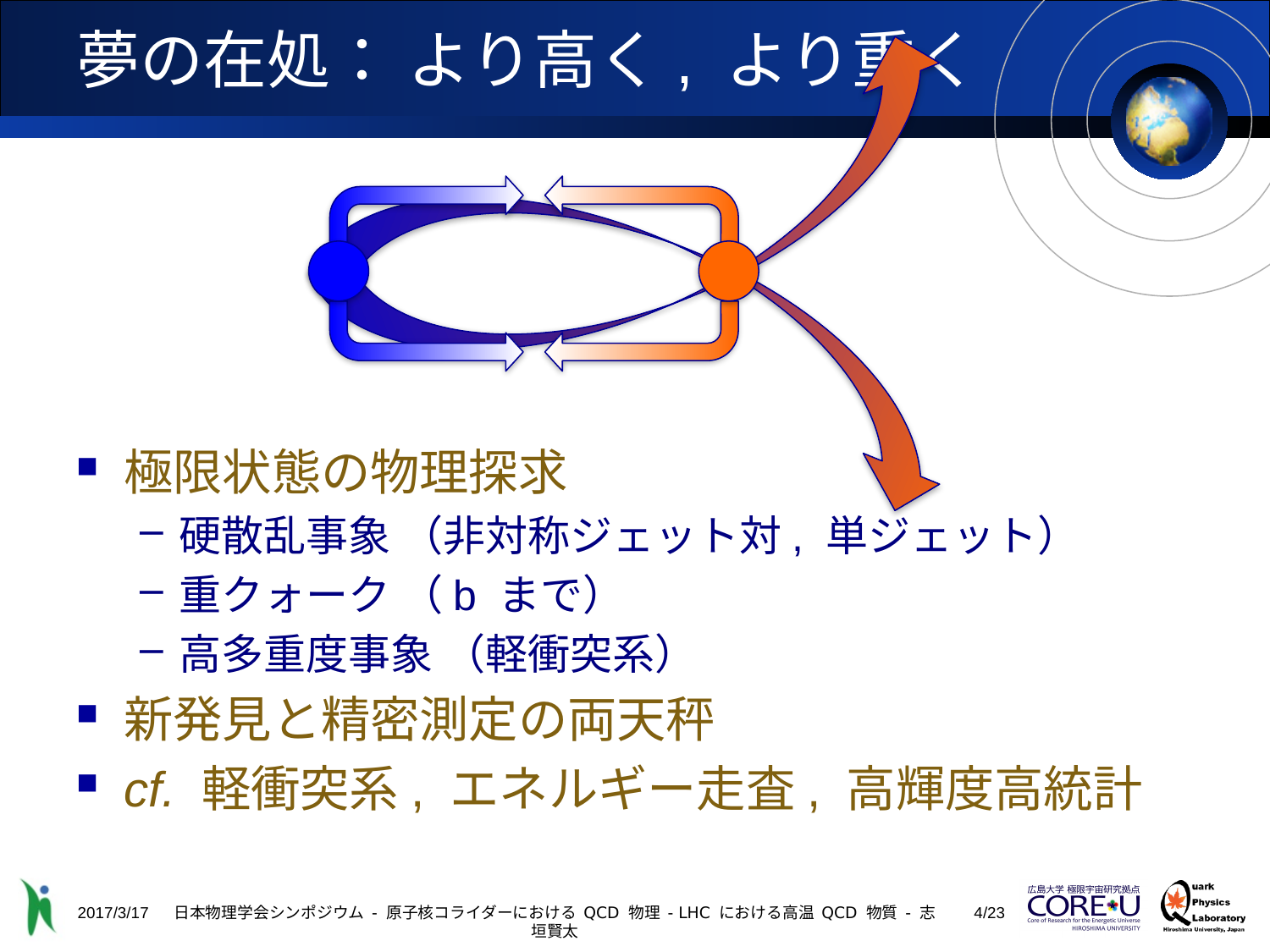

# 夢の在処： より高く, より重く

極限状態の物理探求
硬散乱事象 （非対称ジェット対, 単ジェット）
重クォーク （b まで）
高多重度事象 （軽衝突系）
新発見と精密測定の両天秤
cf. 軽衝突系, エネルギー走査, 高輝度高統計

2017/3/17
日本物理学会シンポジウム - 原子核コライダーにおける QCD 物理 - LHC における高温 QCD 物質 - 志垣賢太
4/23